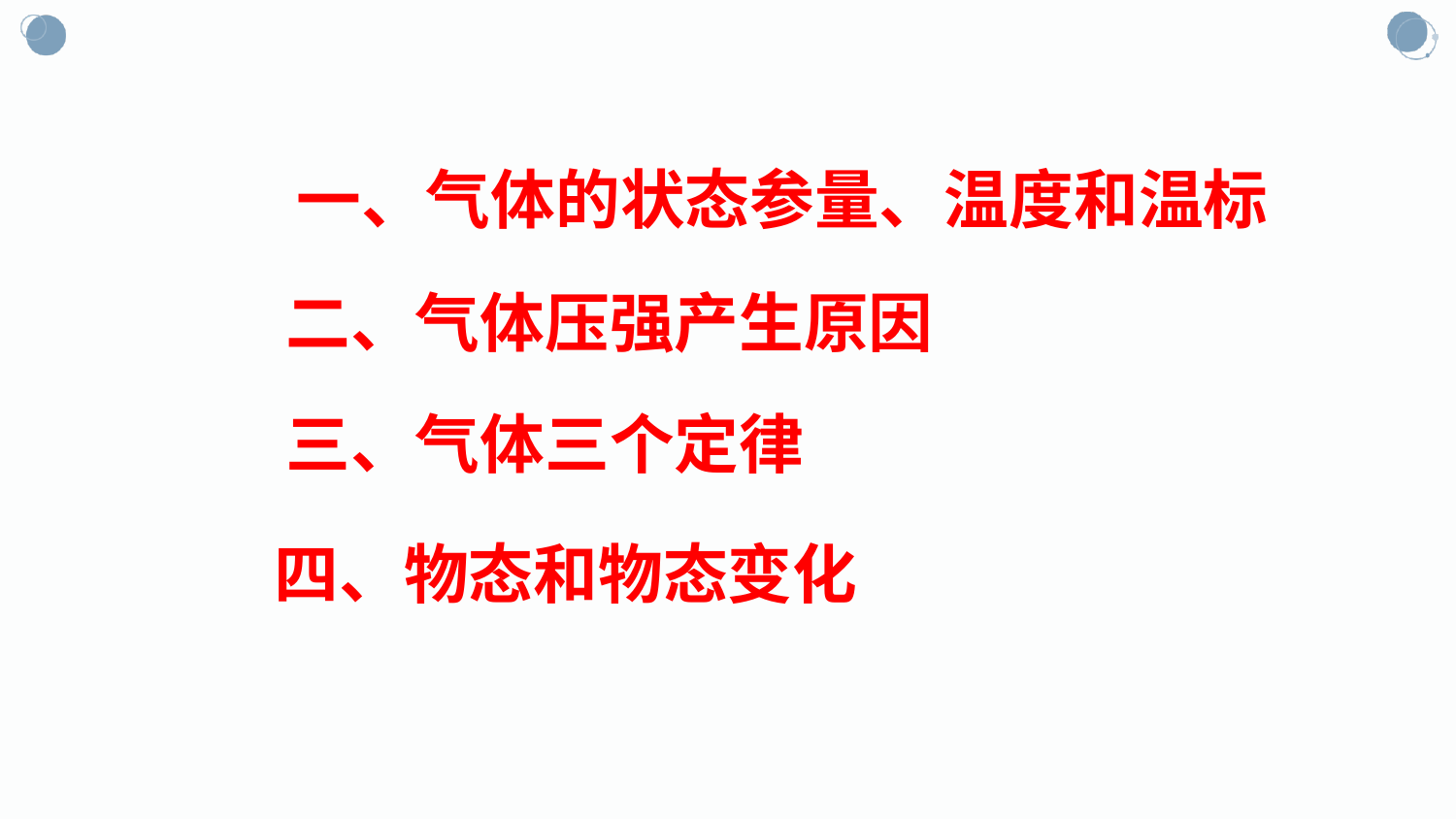

一、气体的状态参量、温度和温标

二、气体压强产生原因

三、气体三个定律
四、物态和物态变化